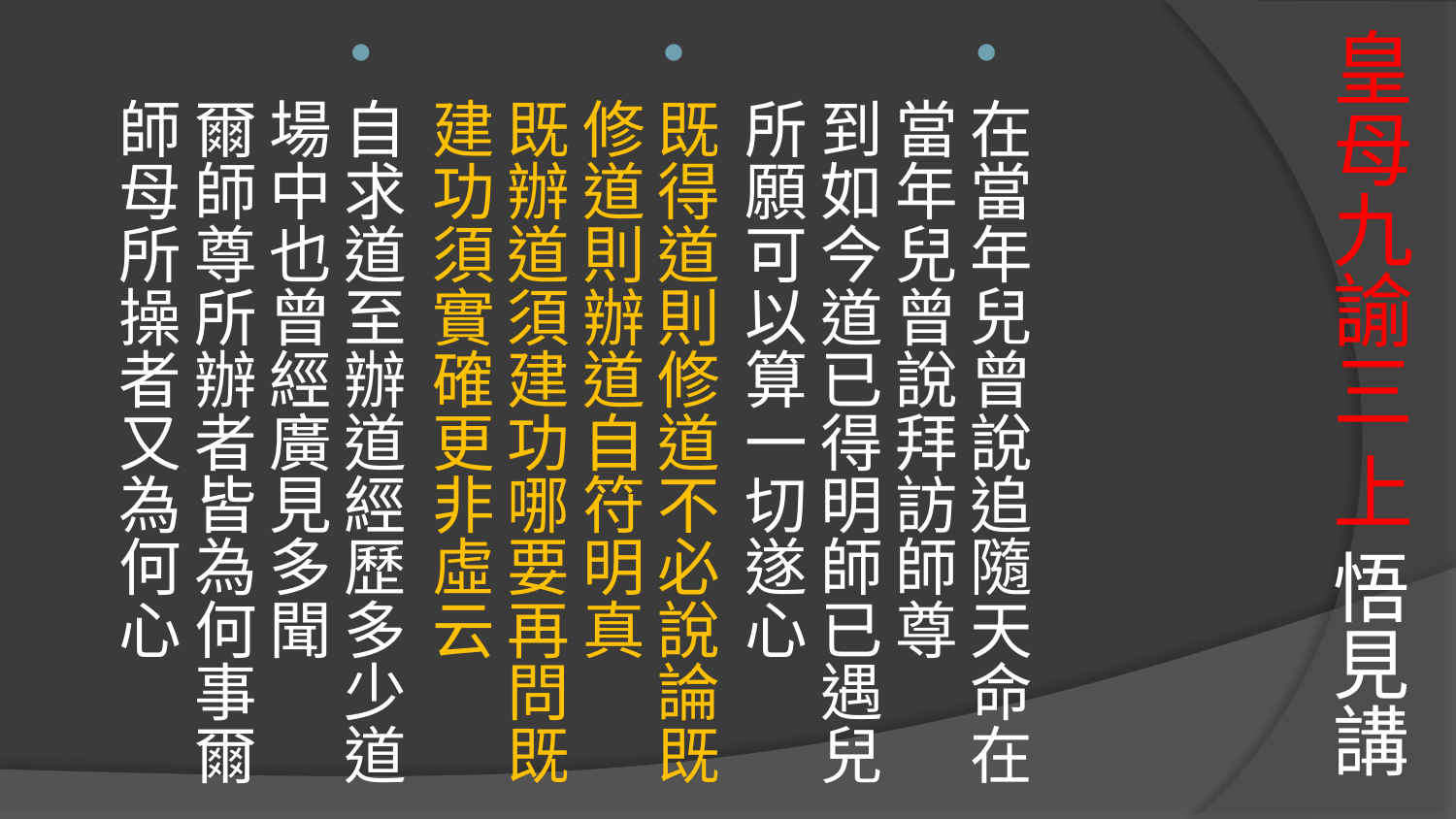

# 皇母九諭三 上 悟見講
在當年兒曾說追隨天命在當年兒曾說拜訪師尊
到如今道已得明師已遇兒所願可以算一切遂心
既得道則修道不必說論既修道則辦道自符明真
既辦道須建功哪要再問既建功須實確更非虛云
自求道至辦道經歷多少道場中也曾經廣見多聞
爾師尊所辦者皆為何事爾師母所操者又為何心